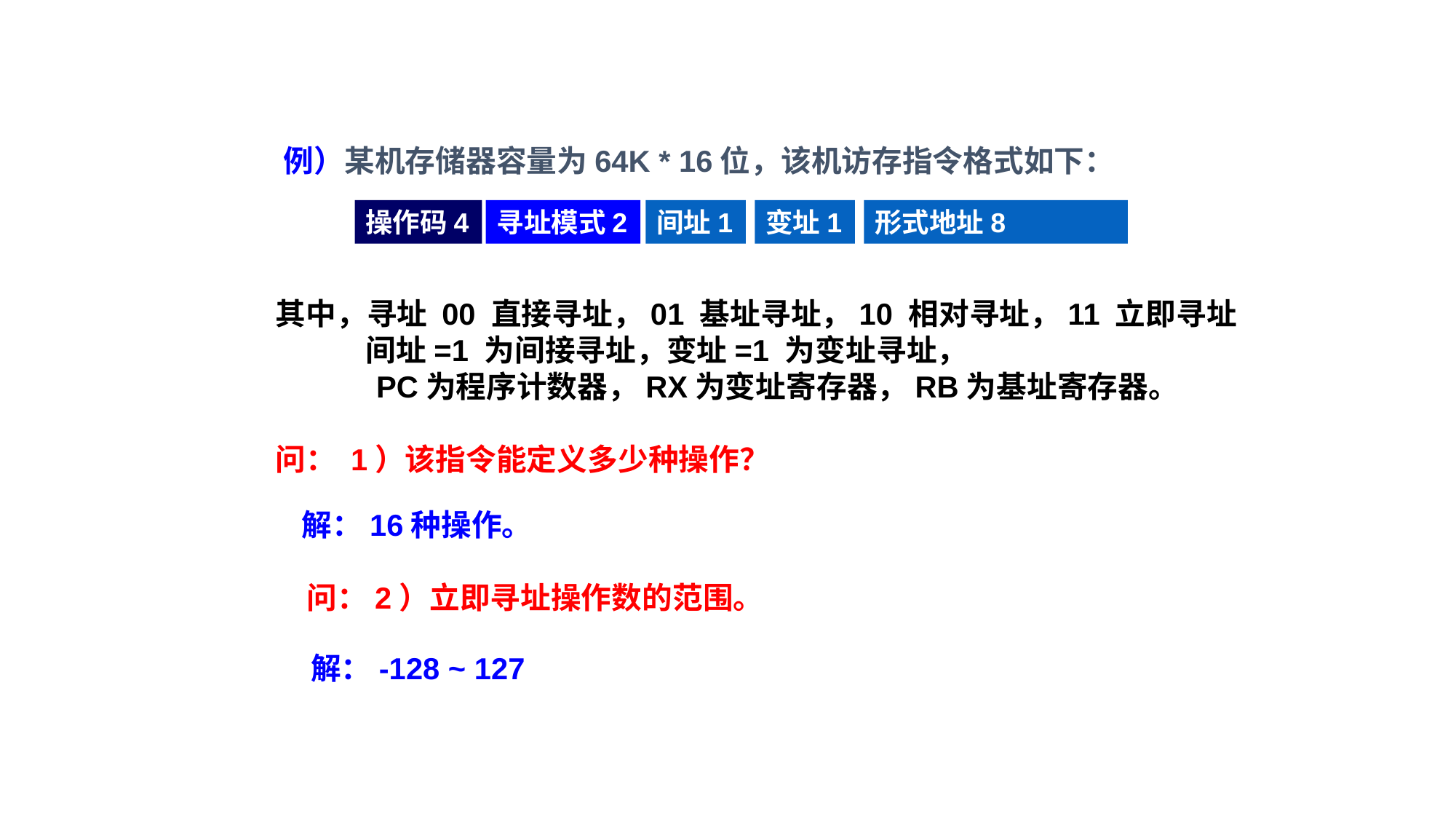

例）某机存储器容量为64K * 16位，该机访存指令格式如下：
操作码4
寻址模式2
间址1
变址1
形式地址8
其中，寻址 00 直接寻址，01 基址寻址，10 相对寻址，11 立即寻址
            间址=1 为间接寻址，变址=1 为变址寻址，
            PC为程序计数器，RX为变址寄存器，RB为基址寄存器。

问： 1）该指令能定义多少种操作？

解：16种操作。
 问：2）立即寻址操作数的范围。
解：-128 ~ 127